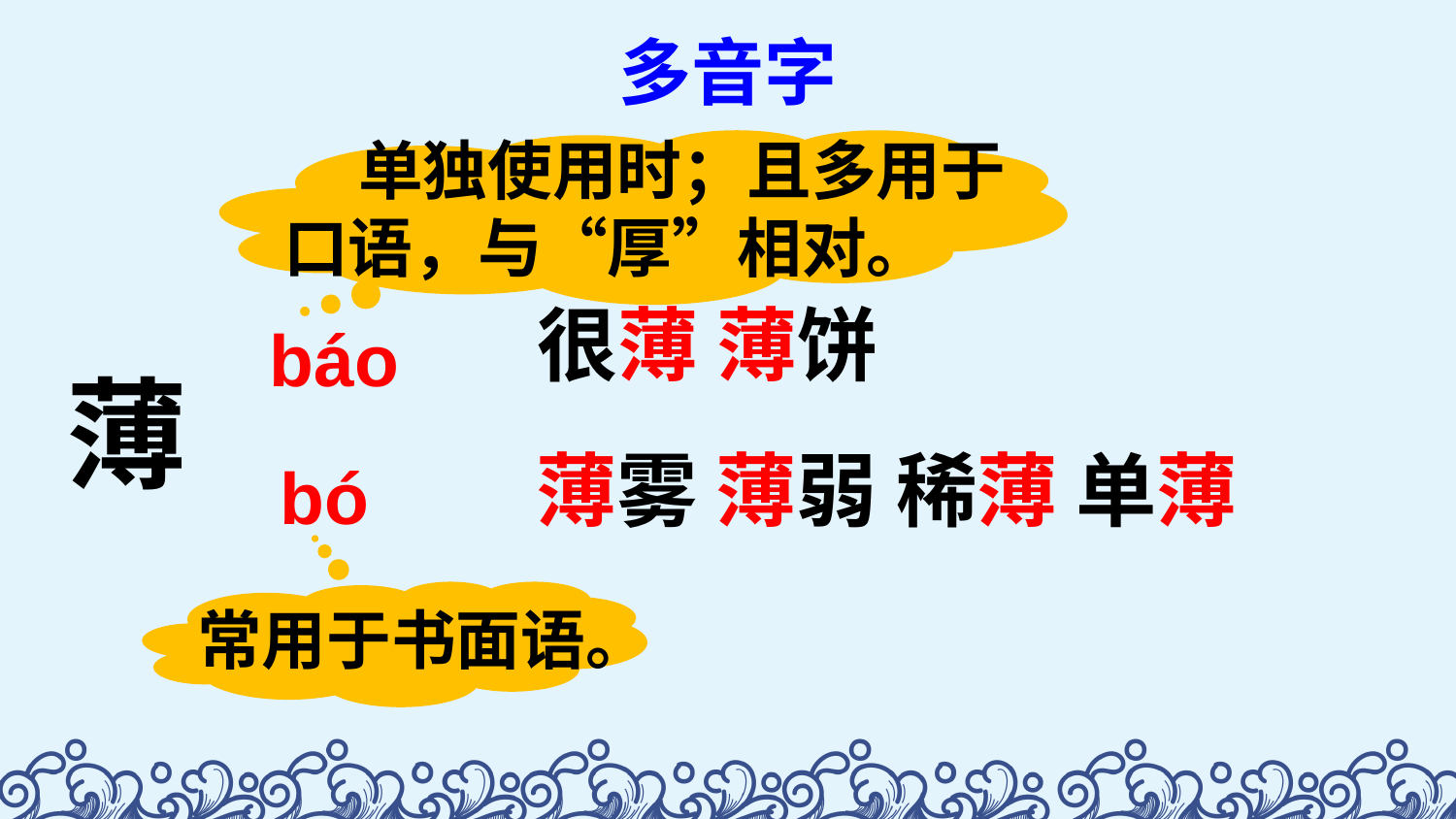

多音字
    单独使用时；且多用于口语，与“厚”相对。

很薄 薄饼
báo
薄
薄雾 薄弱 稀薄 单薄
bó

常用于书面语。